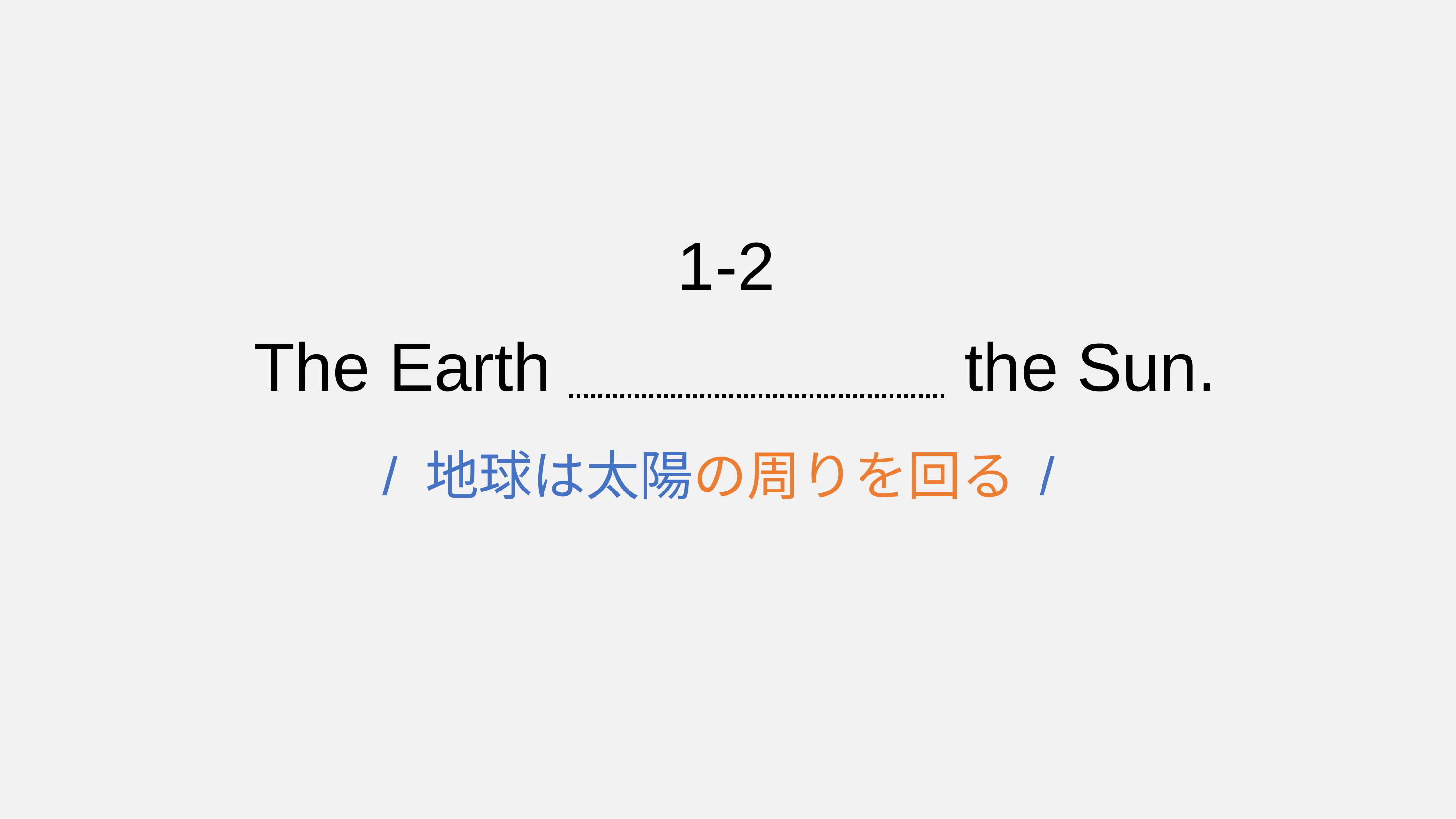

# 1-2 The Earth goes around the Sun. / 地球は太陽の周りを回る /